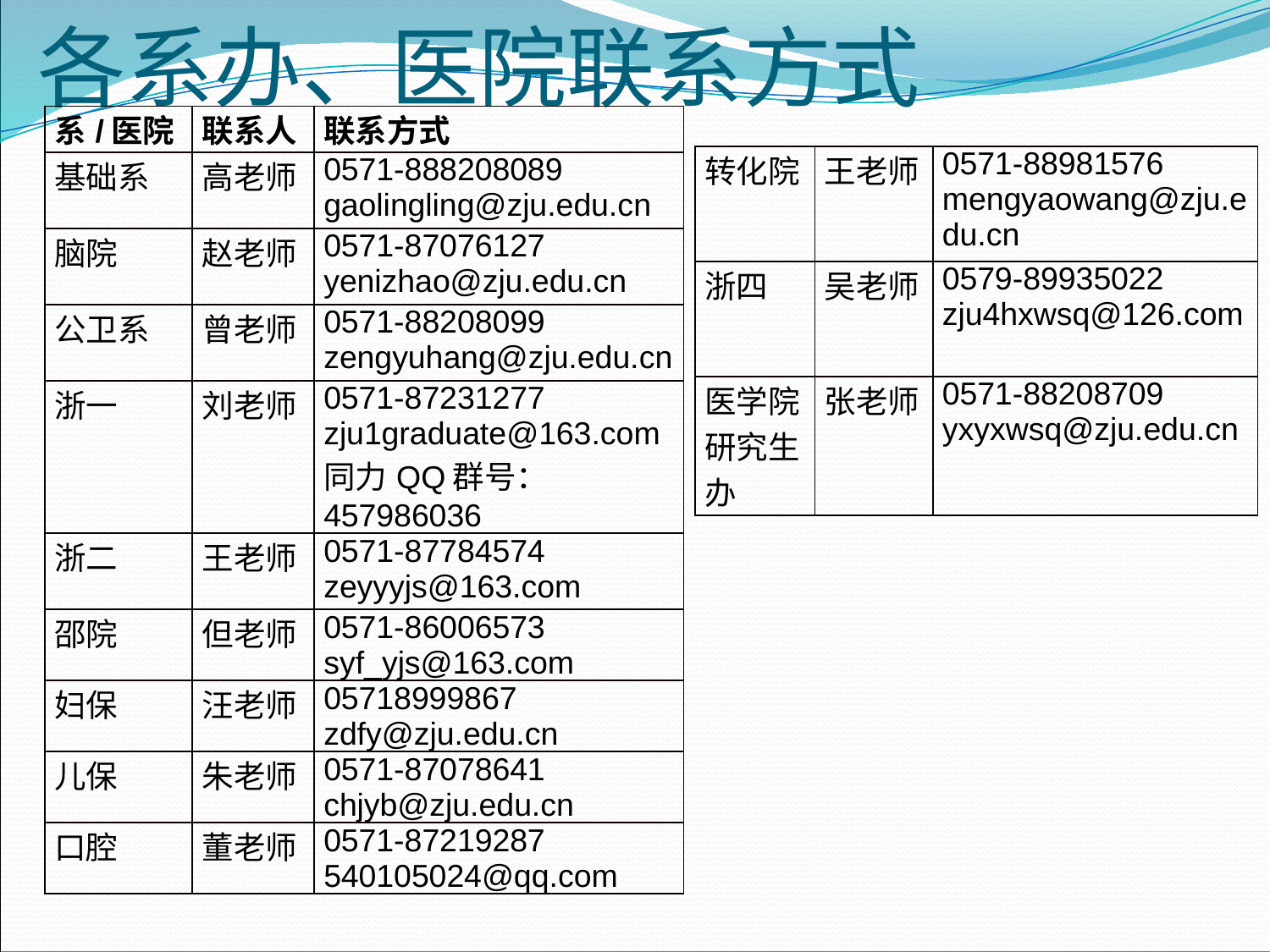

各系办、医院联系方式
| 系/医院 | 联系人 | 联系方式 |
| --- | --- | --- |
| 基础系 | 高老师 | 0571-888208089 gaolingling@zju.edu.cn |
| 脑院 | 赵老师 | 0571-87076127 yenizhao@zju.edu.cn |
| 公卫系 | 曾老师 | 0571-88208099 zengyuhang@zju.edu.cn |
| 浙一 | 刘老师 | 0571-87231277 zju1graduate@163.com 同力QQ群号：457986036 |
| 浙二 | 王老师 | 0571-87784574 zeyyyjs@163.com |
| 邵院 | 但老师 | 0571-86006573 syf\_yjs@163.com |
| 妇保 | 汪老师 | 05718999867 zdfy@zju.edu.cn |
| 儿保 | 朱老师 | 0571-87078641 chjyb@zju.edu.cn |
| 口腔 | 董老师 | 0571-87219287 540105024@qq.com |
| 转化院 | 王老师 | 0571-88981576 mengyaowang@zju.edu.cn |
| --- | --- | --- |
| 浙四 | 吴老师 | 0579-89935022 zju4hxwsq@126.com |
| 医学院研究生办 | 张老师 | 0571-88208709 yxyxwsq@zju.edu.cn |